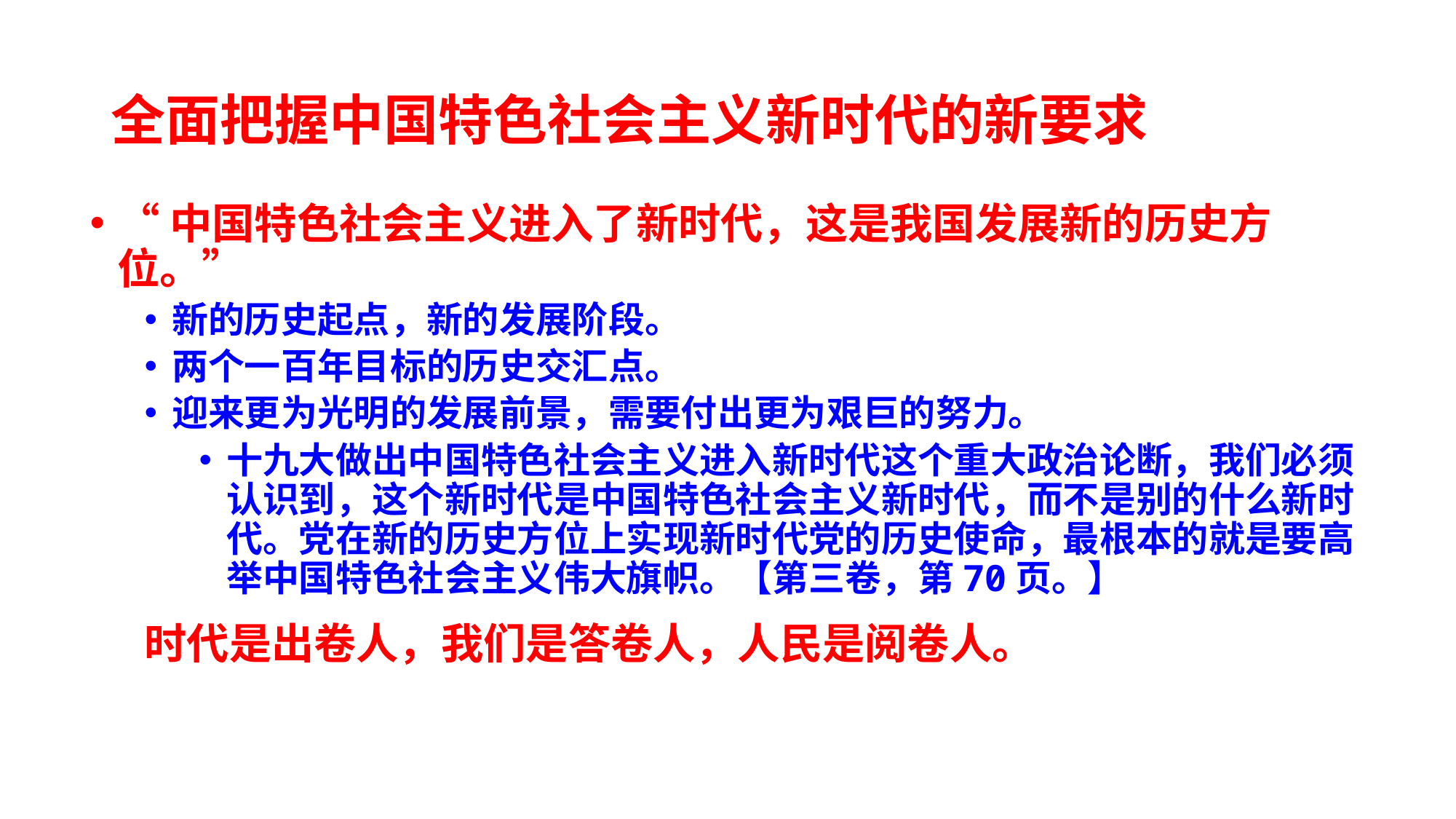

# 全面把握中国特色社会主义新时代的新要求
“中国特色社会主义进入了新时代，这是我国发展新的历史方位。”
新的历史起点，新的发展阶段。
两个一百年目标的历史交汇点。
迎来更为光明的发展前景，需要付出更为艰巨的努力。
十九大做出中国特色社会主义进入新时代这个重大政治论断，我们必须认识到，这个新时代是中国特色社会主义新时代，而不是别的什么新时代。党在新的历史方位上实现新时代党的历史使命，最根本的就是要高举中国特色社会主义伟大旗帜。【第三卷，第70页。】
时代是出卷人，我们是答卷人，人民是阅卷人。